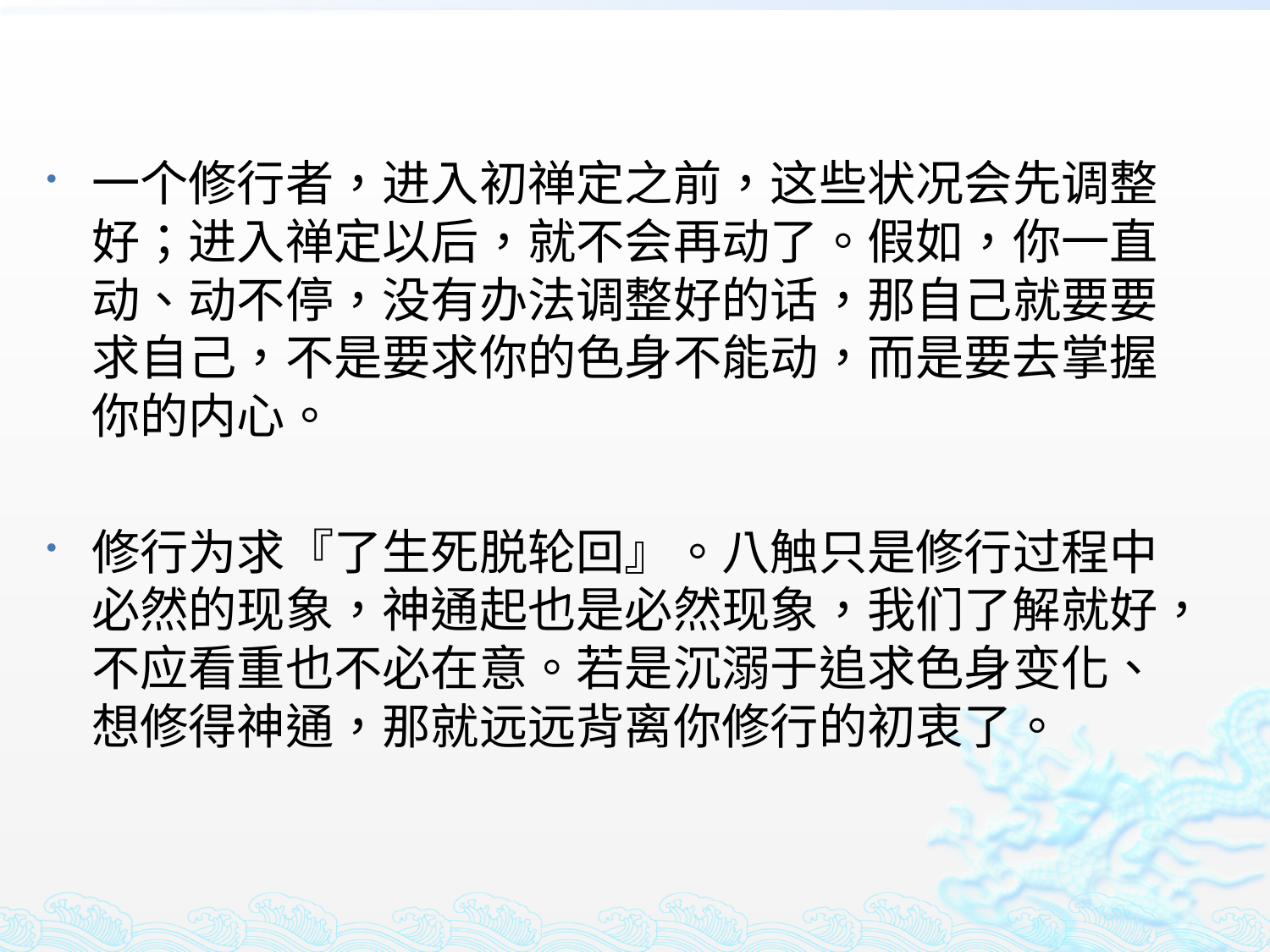

一个修行者，进入初禅定之前，这些状况会先调整好；进入禅定以后，就不会再动了。假如，你一直动、动不停，没有办法调整好的话，那自己就要要求自己，不是要求你的色身不能动，而是要去掌握你的内心。

修行为求『了生死脱轮回』。八触只是修行过程中必然的现象，神通起也是必然现象，我们了解就好，不应看重也不必在意。若是沉溺于追求色身变化、想修得神通，那就远远背离你修行的初衷了。